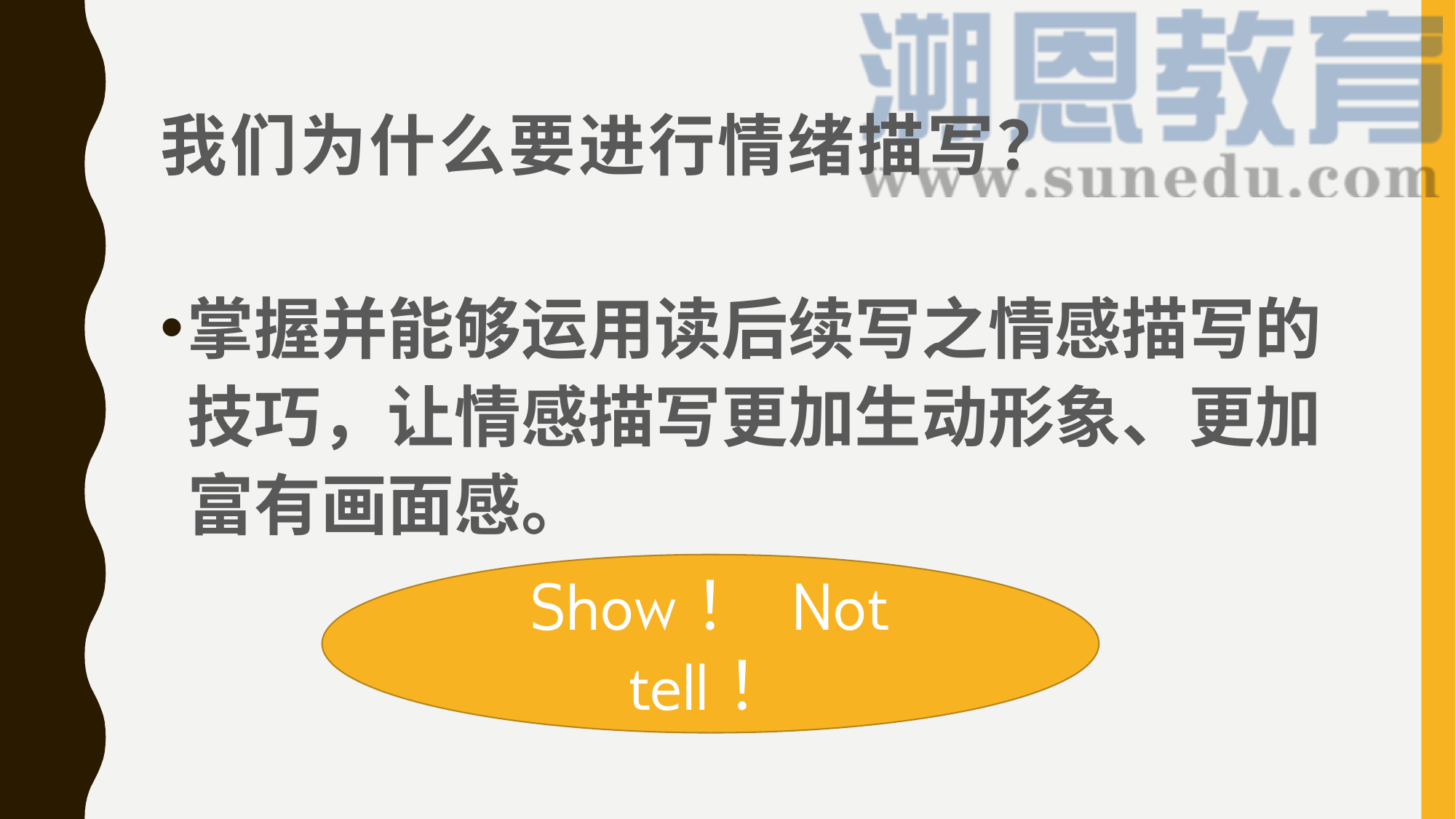

# 我们为什么要进行情绪描写？
掌握并能够运用读后续写之情感描写的技巧，让情感描写更加生动形象、更加富有画面感。
Show！ Not tell！